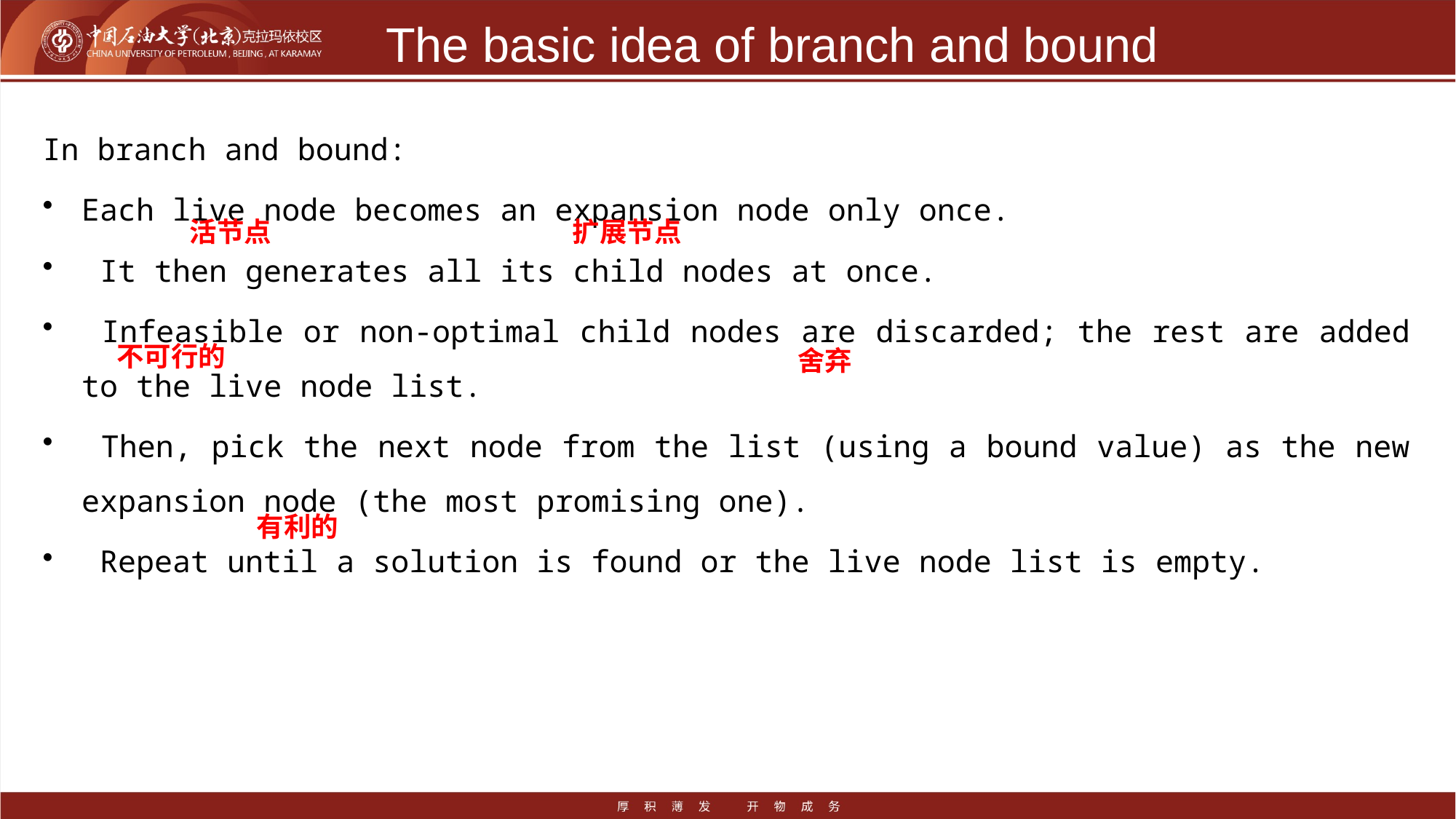

# The basic idea of branch and bound method
In branch and bound:
Each live node becomes an expansion node only once.
 It then generates all its child nodes at once.
 Infeasible or non-optimal child nodes are discarded; the rest are added to the live node list.
 Then, pick the next node from the list (using a bound value) as the new expansion node (the most promising one).
 Repeat until a solution is found or the live node list is empty.
活节点
扩展节点
不可行的
舍弃
有利的